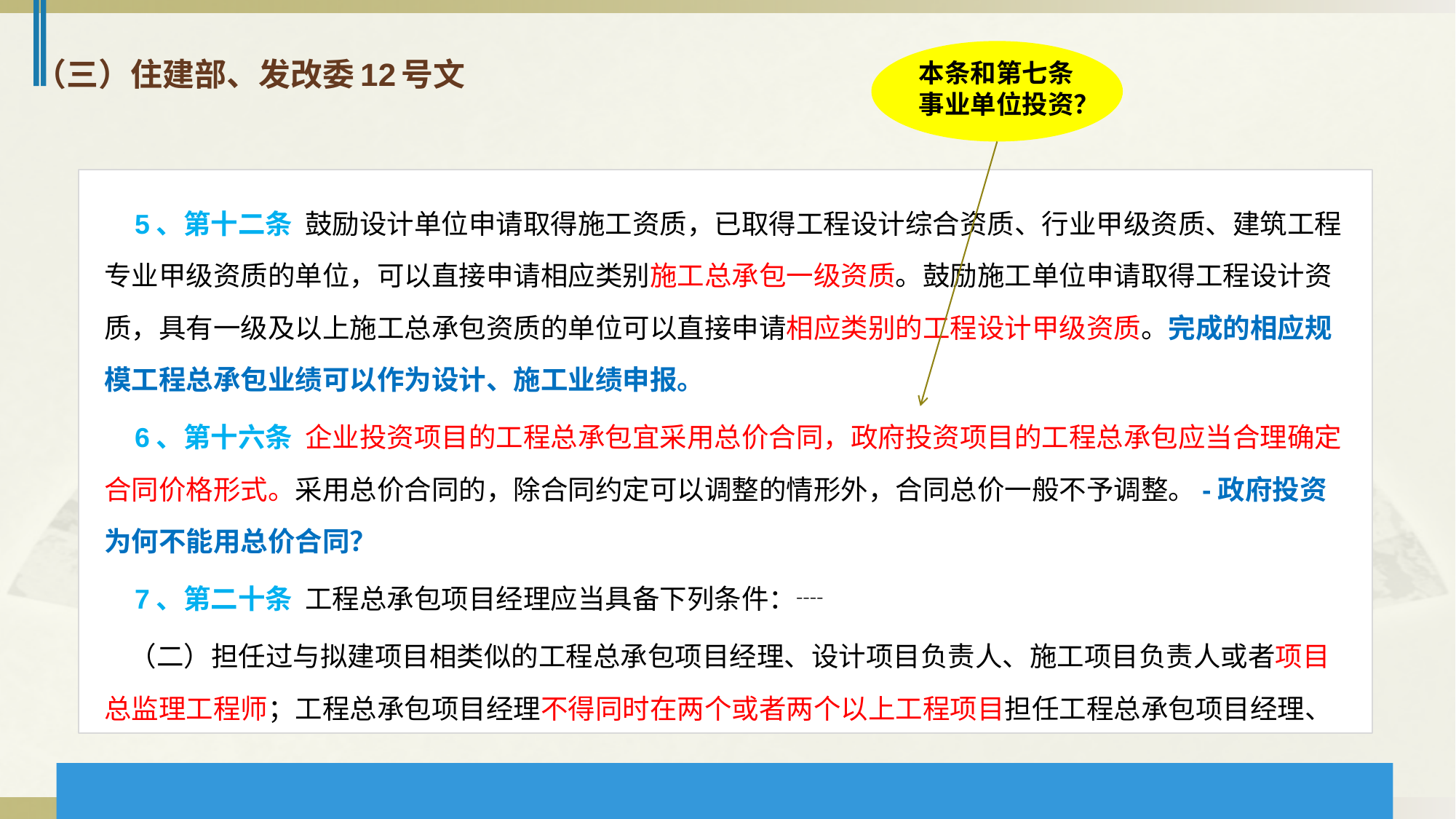

（三）住建部、发改委12号文
本条和第七条事业单位投资？

    5、第十二条  鼓励设计单位申请取得施工资质，已取得工程设计综合资质、行业甲级资质、建筑工程专业甲级资质的单位，可以直接申请相应类别施工总承包一级资质。鼓励施工单位申请取得工程设计资质，具有一级及以上施工总承包资质的单位可以直接申请相应类别的工程设计甲级资质。完成的相应规模工程总承包业绩可以作为设计、施工业绩申报。
    6、第十六条  企业投资项目的工程总承包宜采用总价合同，政府投资项目的工程总承包应当合理确定合同价格形式。采用总价合同的，除合同约定可以调整的情形外，合同总价一般不予调整。-政府投资为何不能用总价合同？
    7、第二十条  工程总承包项目经理应当具备下列条件：┈
   （二）担任过与拟建项目相类似的工程总承包项目经理、设计项目负责人、施工项目负责人或者项目总监理工程师；工程总承包项目经理不得同时在两个或者两个以上工程项目担任工程总承包项目经理、